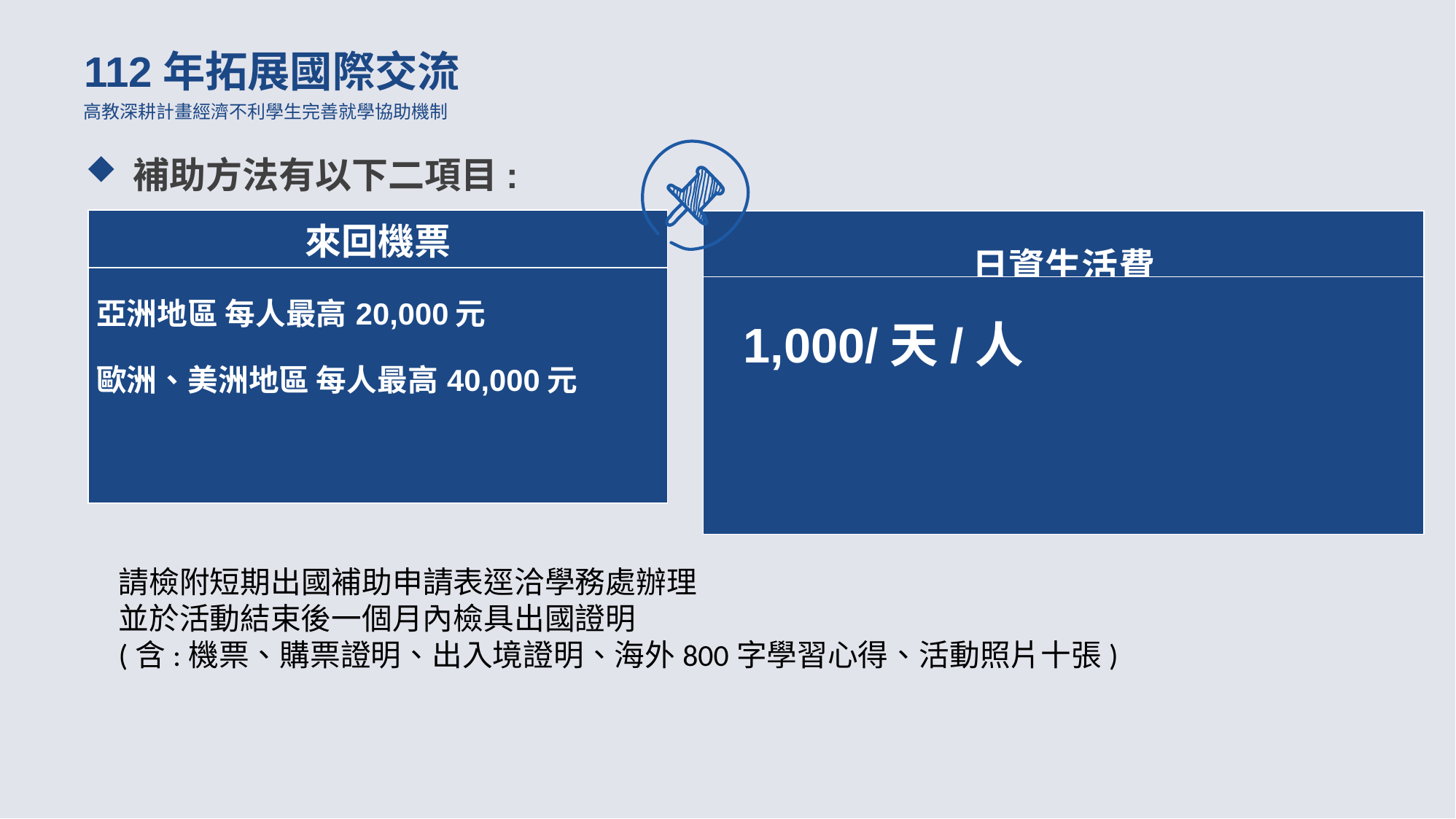

112年拓展國際交流
高教深耕計畫經濟不利學生完善就學協助機制
補助方法有以下二項目:

| 來回機票 |
| --- |
| 亞洲地區 每人最高20,000元 歐洲、美洲地區 每人最高40,000元 |
| 日資生活費 |
| --- |
|  |
1,000/天/人
請檢附短期出國補助申請表逕洽學務處辦理
並於活動結束後一個月內檢具出國證明
(含:機票、購票證明、出入境證明、海外800字學習心得、活動照片十張)